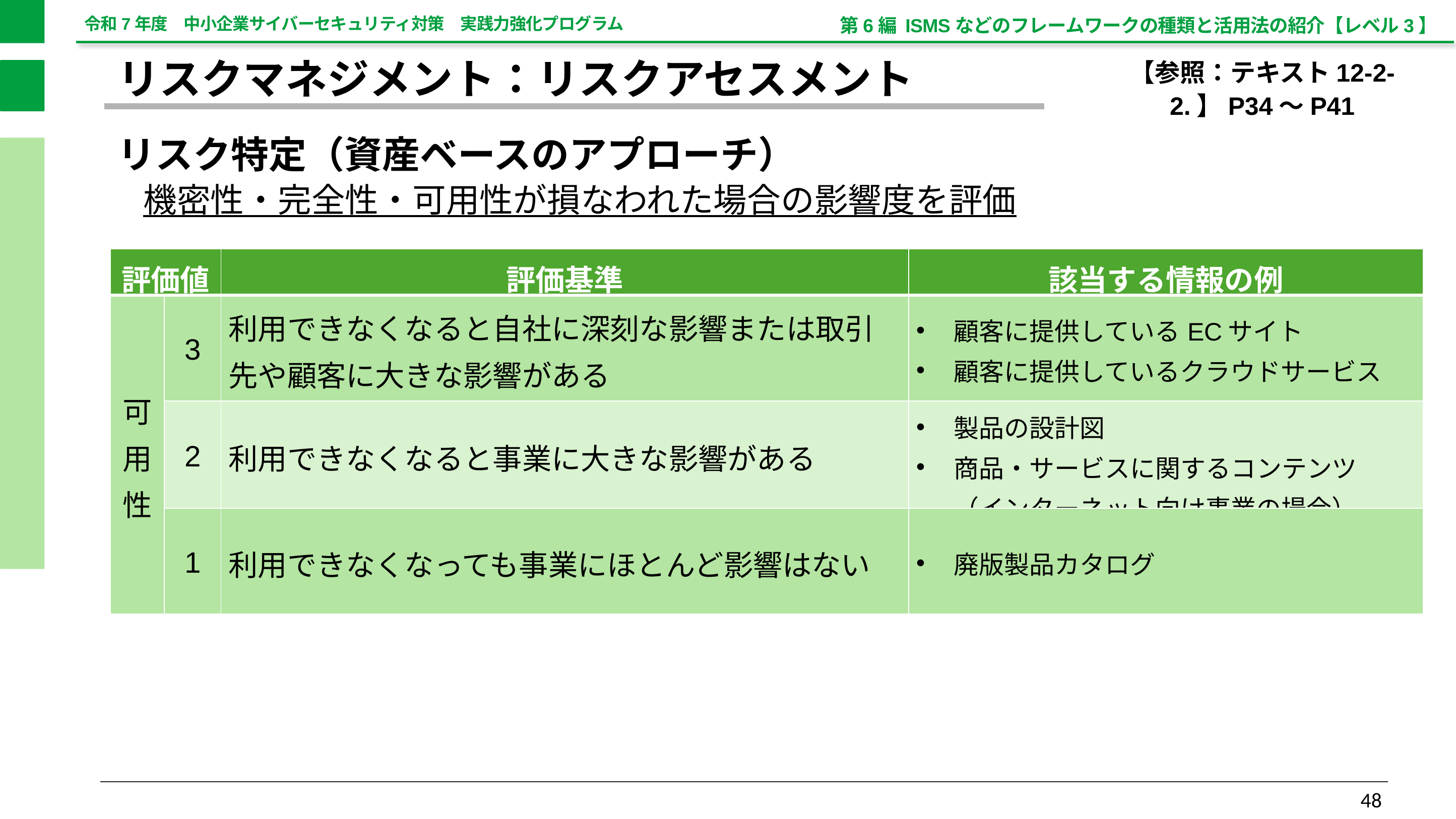

第6編 ISMSなどのフレームワークの種類と活用法の紹介【レベル3】
【参照：テキスト12-2-2.】P34～P41
リスクマネジメント：リスクアセスメント
リスク特定（資産ベースのアプローチ）
機密性・完全性・可用性が損なわれた場合の影響度を評価
| 評価値 |  | 評価基準 | 該当する情報の例 |
| --- | --- | --- | --- |
| 可 用 性 | 3 | 利用できなくなると自社に深刻な影響または取引先や顧客に大きな影響がある | 顧客に提供しているECサイト 顧客に提供しているクラウドサービス |
|  | 2 | 利用できなくなると事業に大きな影響がある | 製品の設計図 商品・サービスに関するコンテンツ （インターネット向け事業の場合） |
|  | 1 | 利用できなくなっても事業にほとんど影響はない | 廃版製品カタログ |